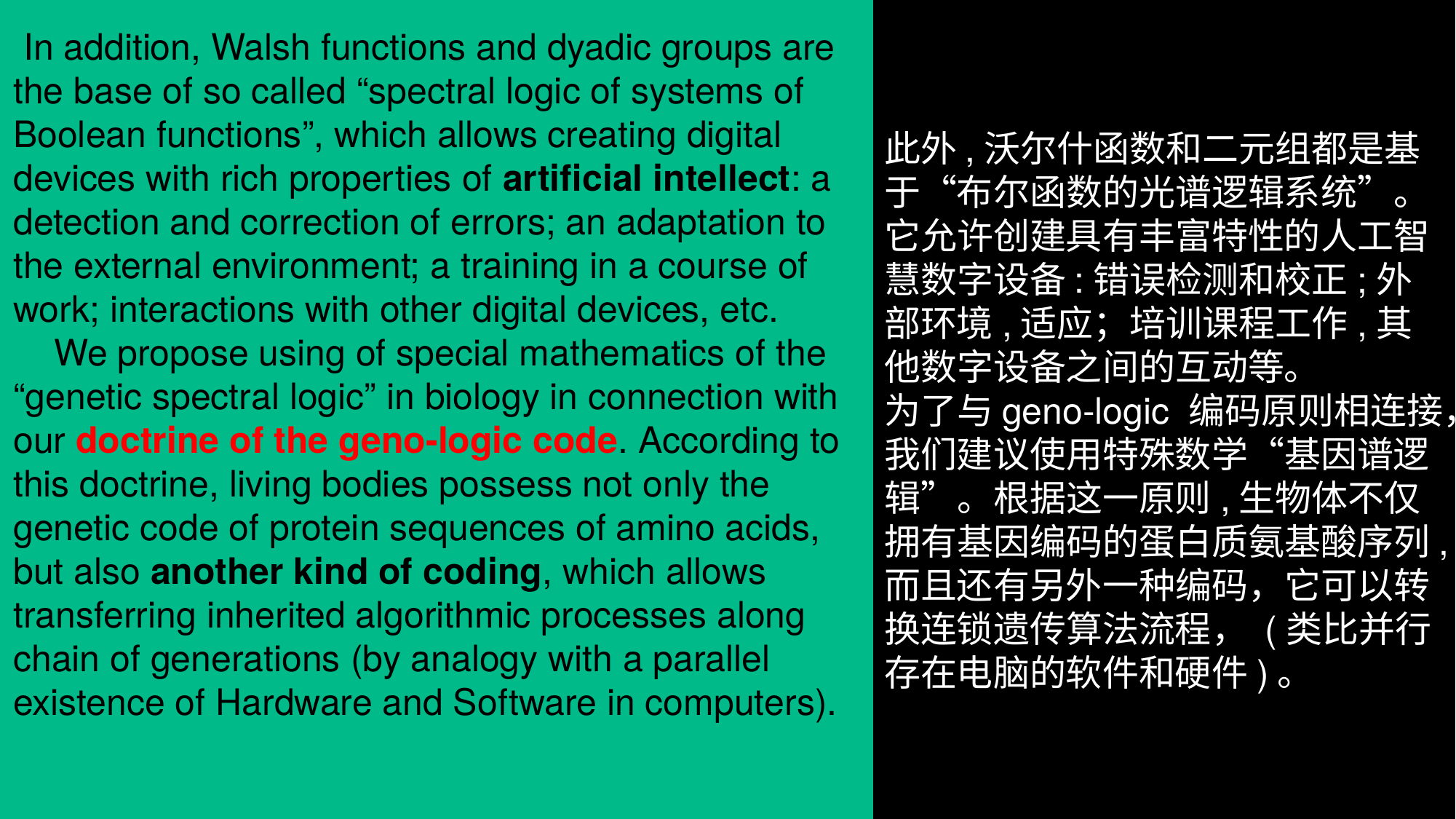

此外,沃尔什函数和二元组都是基于“布尔函数的光谱逻辑系统”。它允许创建具有丰富特性的人工智慧数字设备:错误检测和校正;外部环境,适应；培训课程工作,其他数字设备之间的互动等。
为了与geno-logic 编码原则相连接，我们建议使用特殊数学“基因谱逻辑”。根据这一原则,生物体不仅拥有基因编码的蛋白质氨基酸序列,而且还有另外一种编码，它可以转换连锁遗传算法流程， (类比并行存在电脑的软件和硬件)。
 In addition, Walsh functions and dyadic groups are the base of so called “spectral logic of systems of Boolean functions”, which allows creating digital devices with rich properties of artificial intellect: a detection and correction of errors; an adaptation to the external environment; a training in a course of work; interactions with other digital devices, etc.
    We propose using of special mathematics of the “genetic spectral logic” in biology in connection with our doctrine of the geno-logic code. According to this doctrine, living bodies possess not only the genetic code of protein sequences of amino acids, but also another kind of coding, which allows transferring inherited algorithmic processes along chain of generations (by analogy with a parallel existence of Hardware and Software in computers).